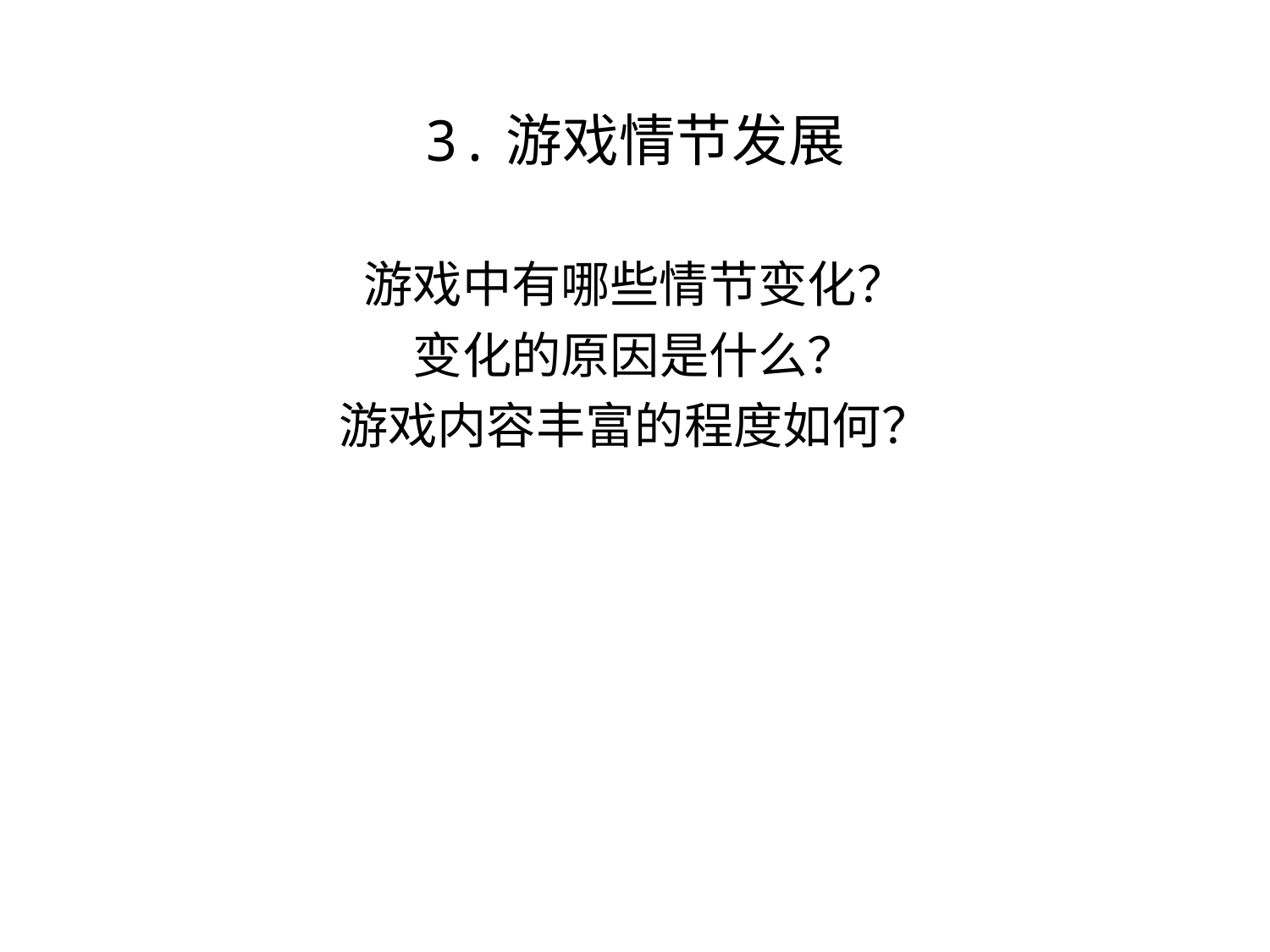

# 3.游戏情节发展
游戏中有哪些情节变化？
变化的原因是什么？
游戏内容丰富的程度如何？